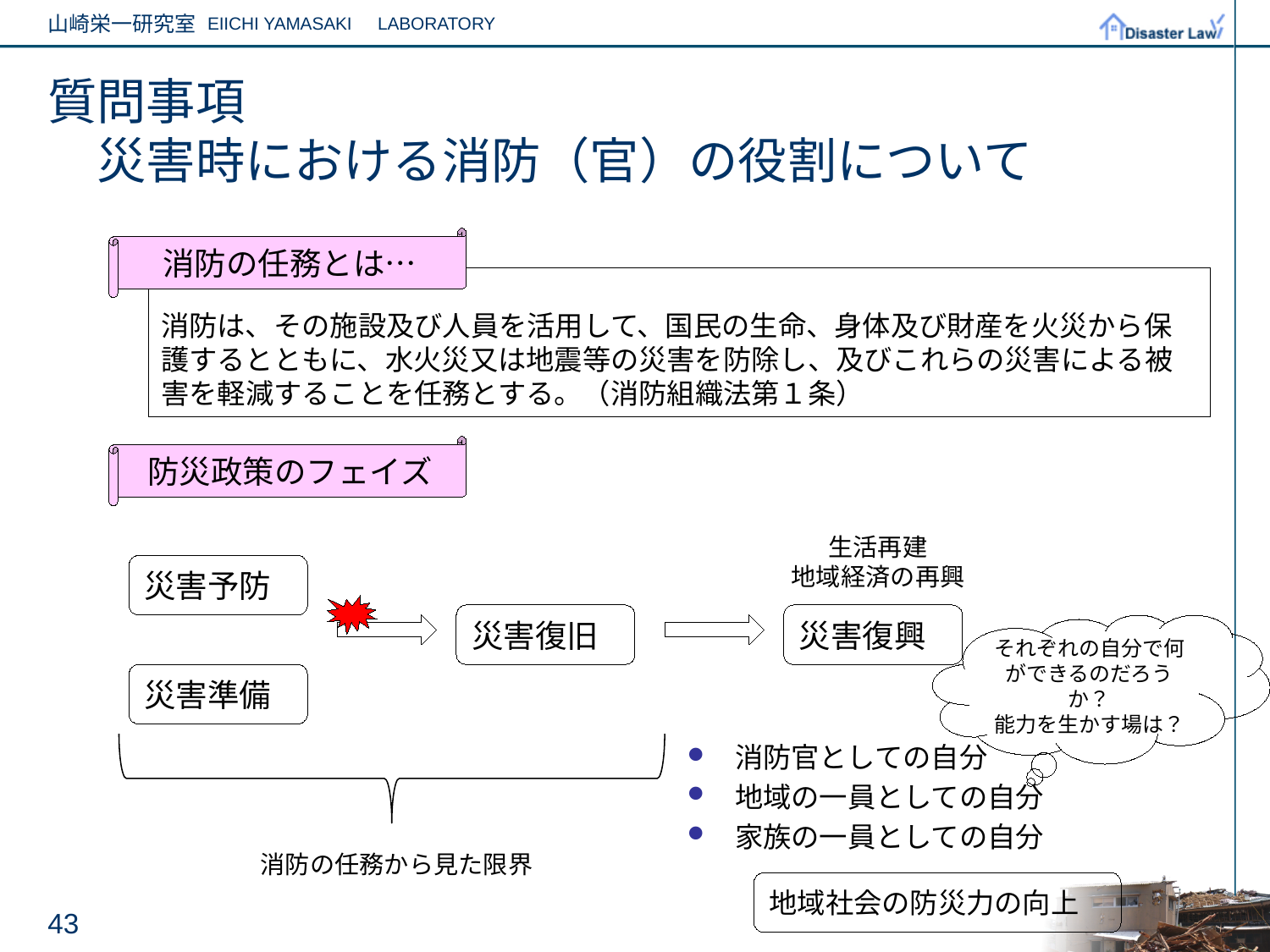

# 質問事項 　災害時における消防（官）の役割について
消防の任務とは…

消防は、その施設及び人員を活用して、国民の生命、身体及び財産を火災から保護するとともに、水火災又は地震等の災害を防除し、及びこれらの災害による被害を軽減することを任務とする。（消防組織法第１条）
防災政策のフェイズ

生活再建
地域経済の再興
災害予防

災害復旧
災害復興

それぞれの自分で何ができるのだろうか？
能力を生かす場は？
災害準備
消防官としての自分
地域の一員としての自分
家族の一員としての自分
消防の任務から見た限界
地域社会の防災力の向上
43